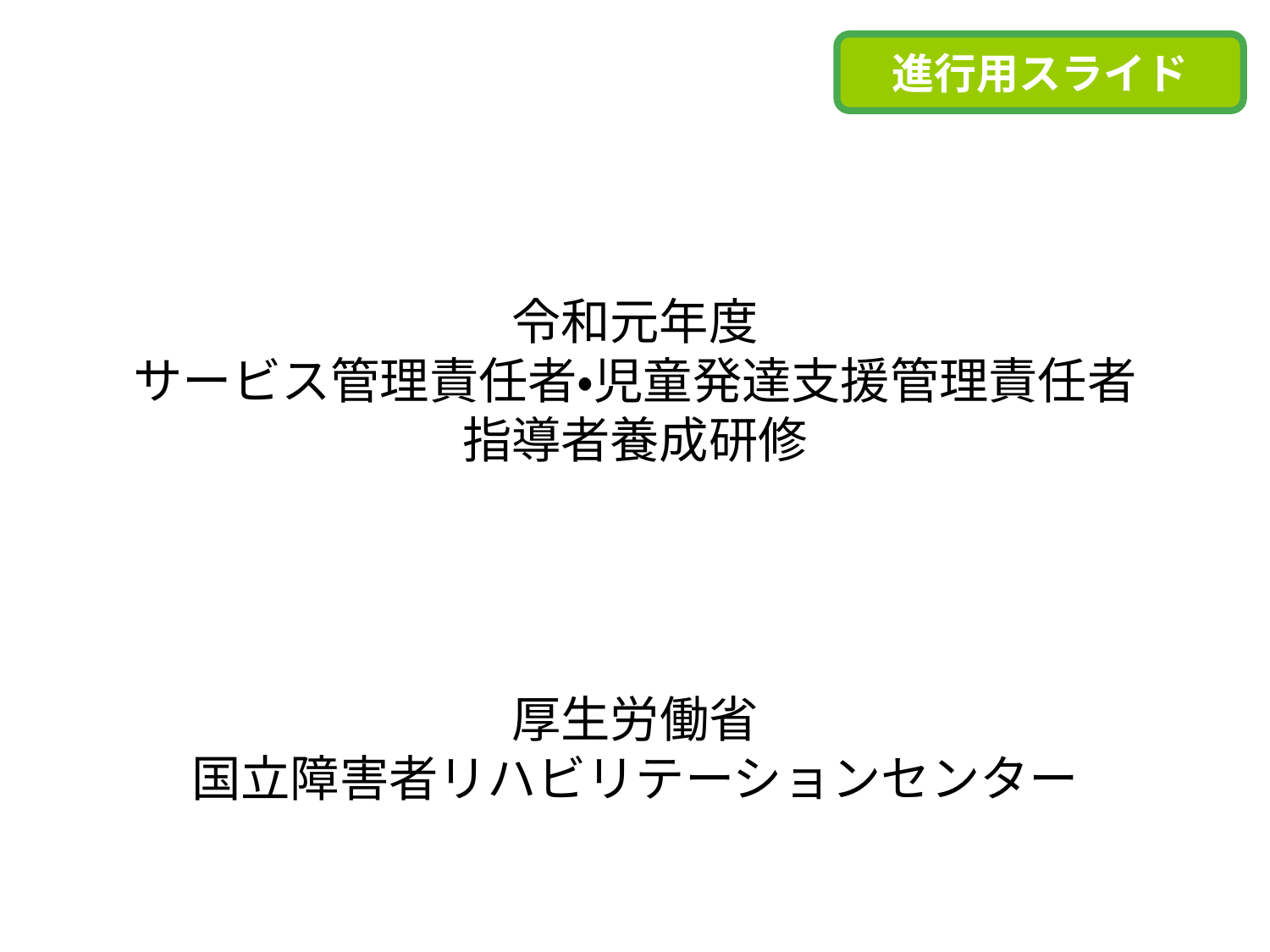

進行用スライド
令和元年度
サービス管理責任者・児童発達支援管理責任者
指導者養成研修
厚生労働省
国立障害者リハビリテーションセンター